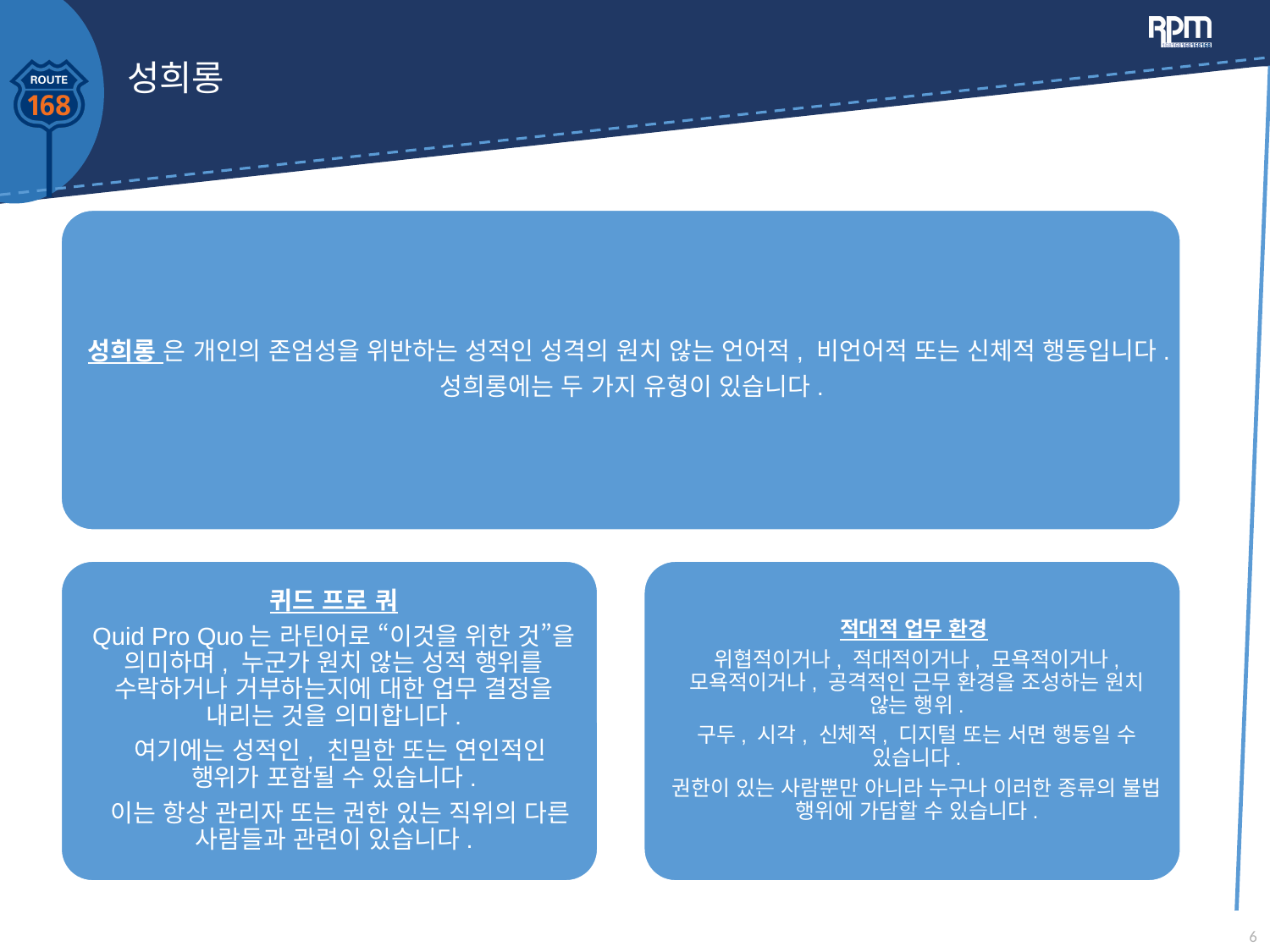

# 성희롱
성희롱 은 개인의 존엄성을 위반하는 성적인 성격의 원치 않는 언어적, 비언어적 또는 신체적 행동입니다.
 성희롱에는 두 가지 유형이 있습니다.
퀴드 프로 쿼
Quid Pro Quo는 라틴어로 “이것을 위한 것”을 의미하며, 누군가 원치 않는 성적 행위를 수락하거나 거부하는지에 대한 업무 결정을 내리는 것을 의미합니다.
 여기에는 성적인, 친밀한 또는 연인적인 행위가 포함될 수 있습니다.
 이는 항상 관리자 또는 권한 있는 직위의 다른 사람들과 관련이 있습니다.
적대적 업무 환경
위협적이거나, 적대적이거나, 모욕적이거나, 모욕적이거나, 공격적인 근무 환경을 조성하는 원치 않는 행위.
구두, 시각, 신체적, 디지털 또는 서면 행동일 수 있습니다.
권한이 있는 사람뿐만 아니라 누구나 이러한 종류의 불법 행위에 가담할 수 있습니다.
6